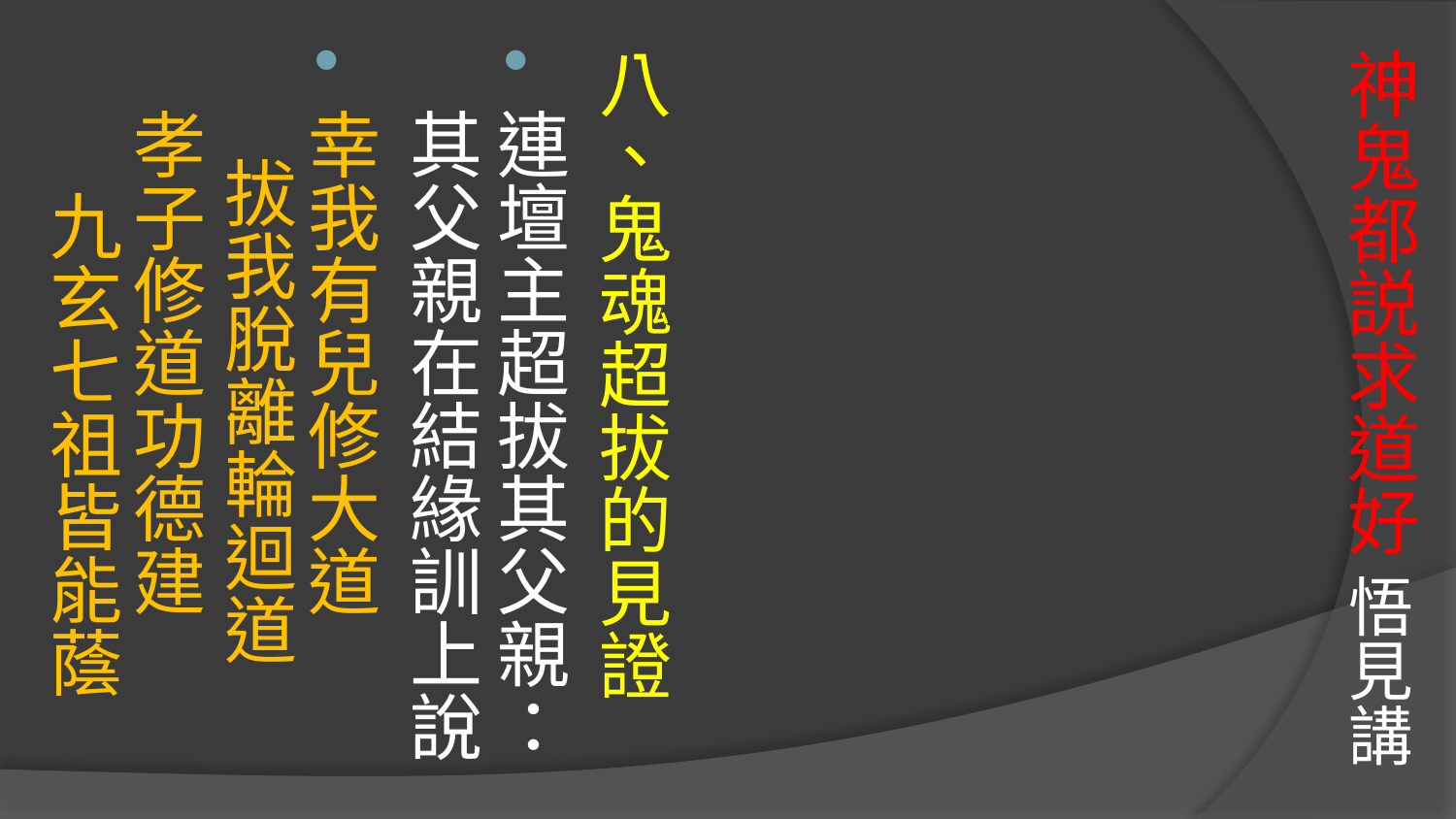

# 神鬼都説求道好 悟見講
八、鬼魂超拔的見證
連壇主超拔其父親：其父親在結緣訓上說
幸我有兒修大道              拔我脫離輪迴道 
孝子修道功德建                九玄七祖皆能蔭